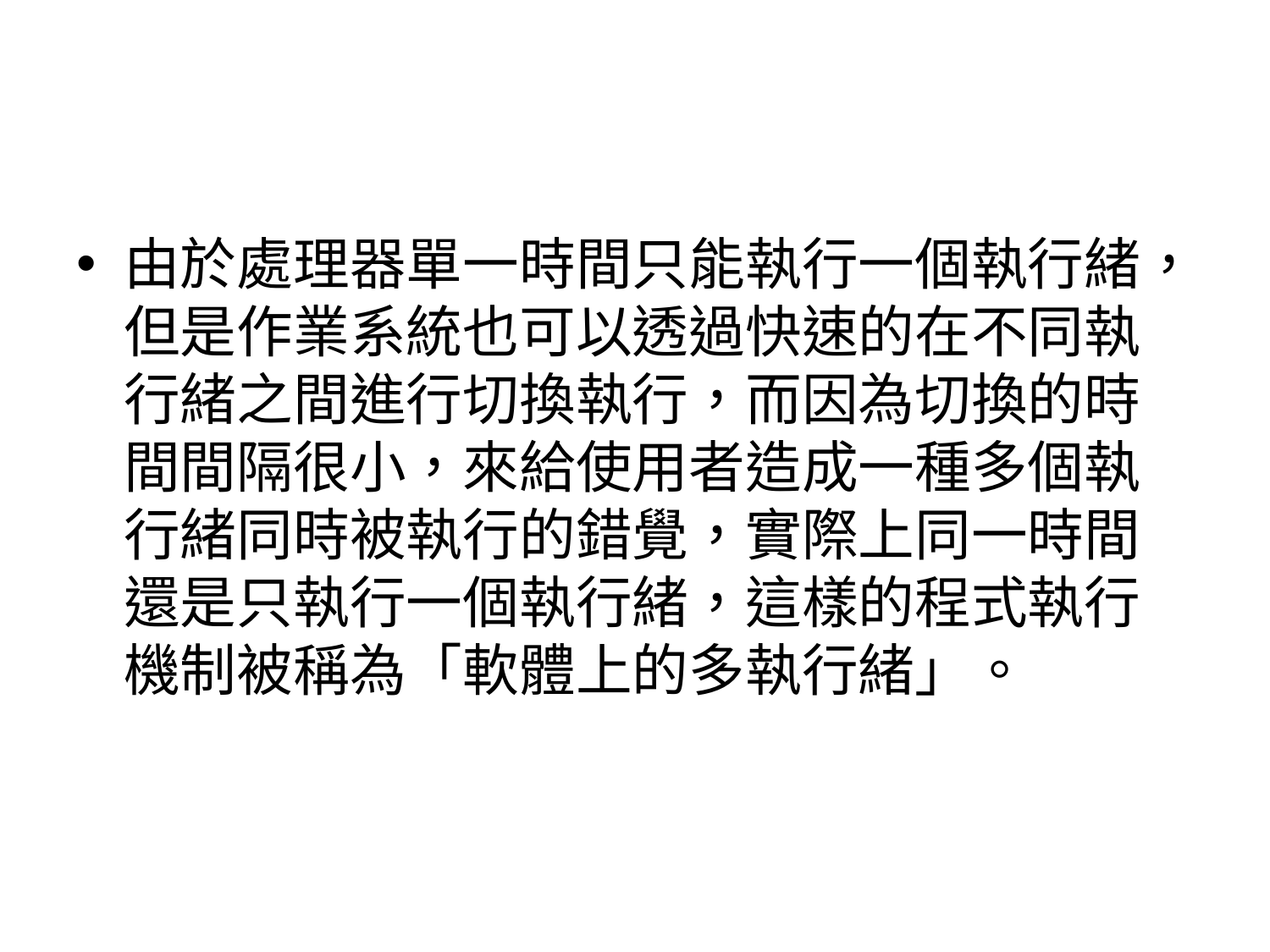

#
由於處理器單一時間只能執行一個執行緒，但是作業系統也可以透過快速的在不同執行緒之間進行切換執行，而因為切換的時間間隔很小，來給使用者造成一種多個執行緒同時被執行的錯覺，實際上同一時間還是只執行一個執行緒，這樣的程式執行機制被稱為「軟體上的多執行緒」。